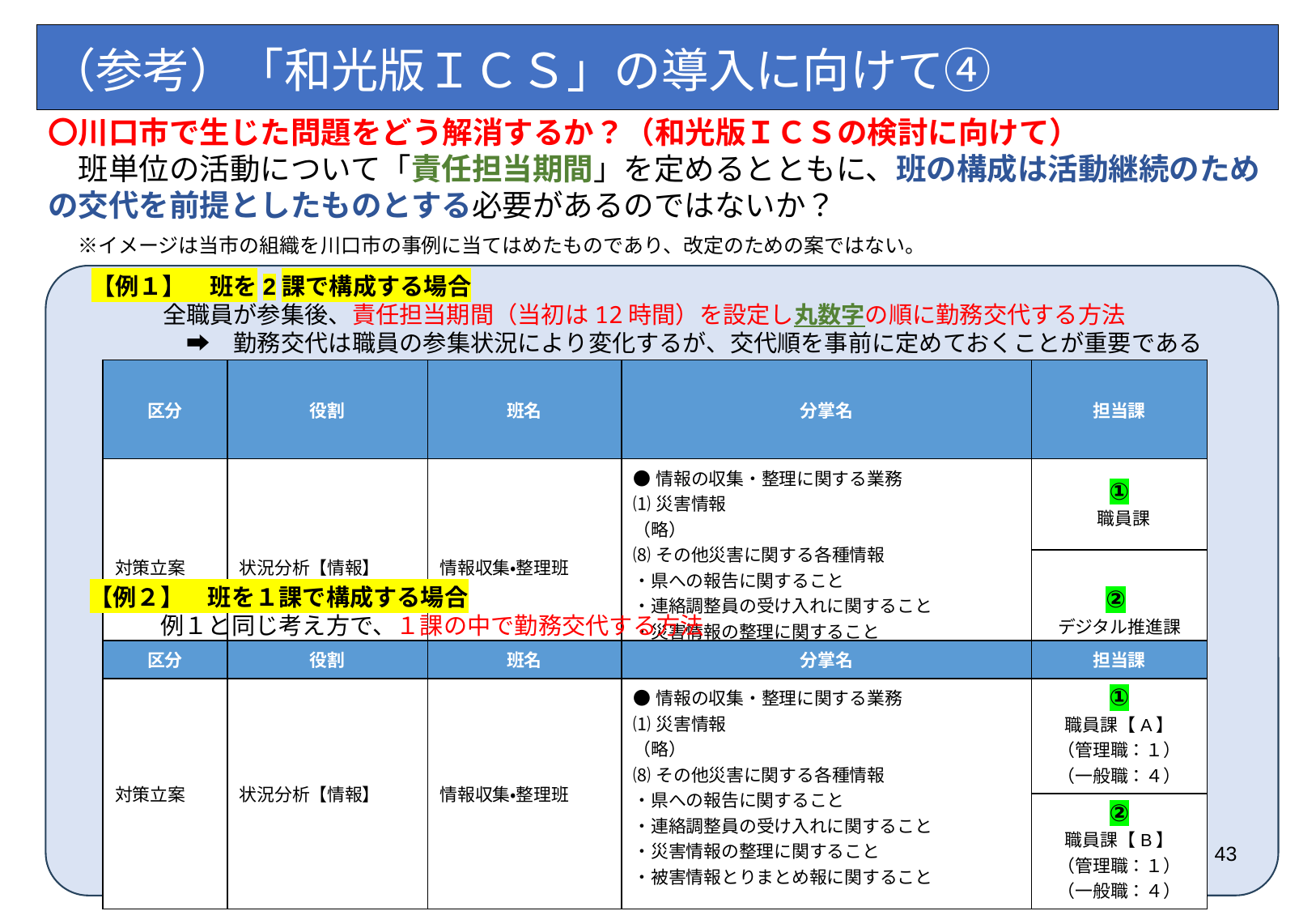

（参考）「和光版ＩＣＳ」の導入に向けて④
〇川口市で生じた問題をどう解消するか？（和光版ＩＣＳの検討に向けて）
　班単位の活動について「責任担当期間」を定めるとともに、班の構成は活動継続のための交代を前提としたものとする必要があるのではないか？
　※イメージは当市の組織を川口市の事例に当てはめたものであり、改定のための案ではない。

【例１】　班を2課で構成する場合
　　　全職員が参集後、責任担当期間（当初は12時間）を設定し丸数字の順に勤務交代する方法
　　　　➡　勤務交代は職員の参集状況により変化するが、交代順を事前に定めておくことが重要である

| 区分 | 役割 | 班名 | 分掌名 | 担当課 |
| --- | --- | --- | --- | --- |
| 対策立案 | 状況分析【情報】 | 情報収集・整理班 | ●情報の収集・整理に関する業務 ⑴災害情報 （略） ⑻その他災害に関する各種情報 ・県への報告に関すること ・連絡調整員の受け入れに関すること ・災害情報の整理に関すること ・被害情報とりまとめ報に関すること | ① 職員課 |
|  |  |  |  | ② デジタル推進課 |
【例２】　班を１課で構成する場合
　　　例１と同じ考え方で、１課の中で勤務交代する方法

| 区分 | 役割 | 班名 | 分掌名 | 担当課 |
| --- | --- | --- | --- | --- |
| 対策立案 | 状況分析【情報】 | 情報収集・整理班 | ●情報の収集・整理に関する業務 ⑴災害情報 （略） ⑻その他災害に関する各種情報 ・県への報告に関すること ・連絡調整員の受け入れに関すること ・災害情報の整理に関すること ・被害情報とりまとめ報に関すること | ① 職員課【A】 （管理職：１） （一般職：４） |
|  |  |  |  | ② 職員課【B】 （管理職：１） （一般職：４） |
43